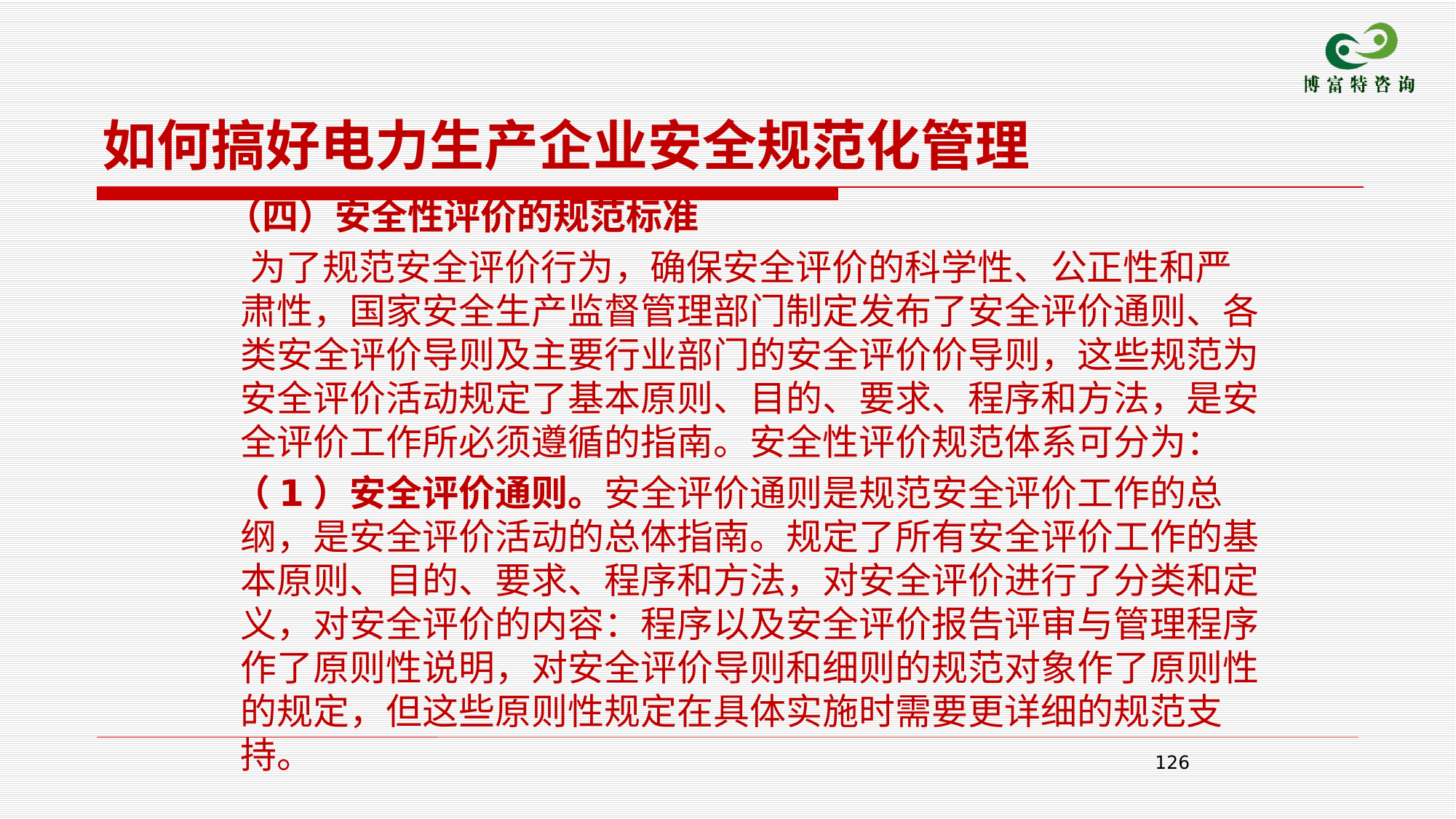

如何搞好电力生产企业安全规范化管理
    （四）安全性评价的规范标准
       为了规范安全评价行为，确保安全评价的科学性、公正性和严肃性，国家安全生产监督管理部门制定发布了安全评价通则、各类安全评价导则及主要行业部门的安全评价价导则，这些规范为安全评价活动规定了基本原则、目的、要求、程序和方法，是安全评价工作所必须遵循的指南。安全性评价规范体系可分为：
     （1）安全评价通则。安全评价通则是规范安全评价工作的总纲，是安全评价活动的总体指南。规定了所有安全评价工作的基本原则、目的、要求、程序和方法，对安全评价进行了分类和定义，对安全评价的内容：程序以及安全评价报告评审与管理程序作了原则性说明，对安全评价导则和细则的规范对象作了原则性的规定，但这些原则性规定在具体实施时需要更详细的规范支持。

126